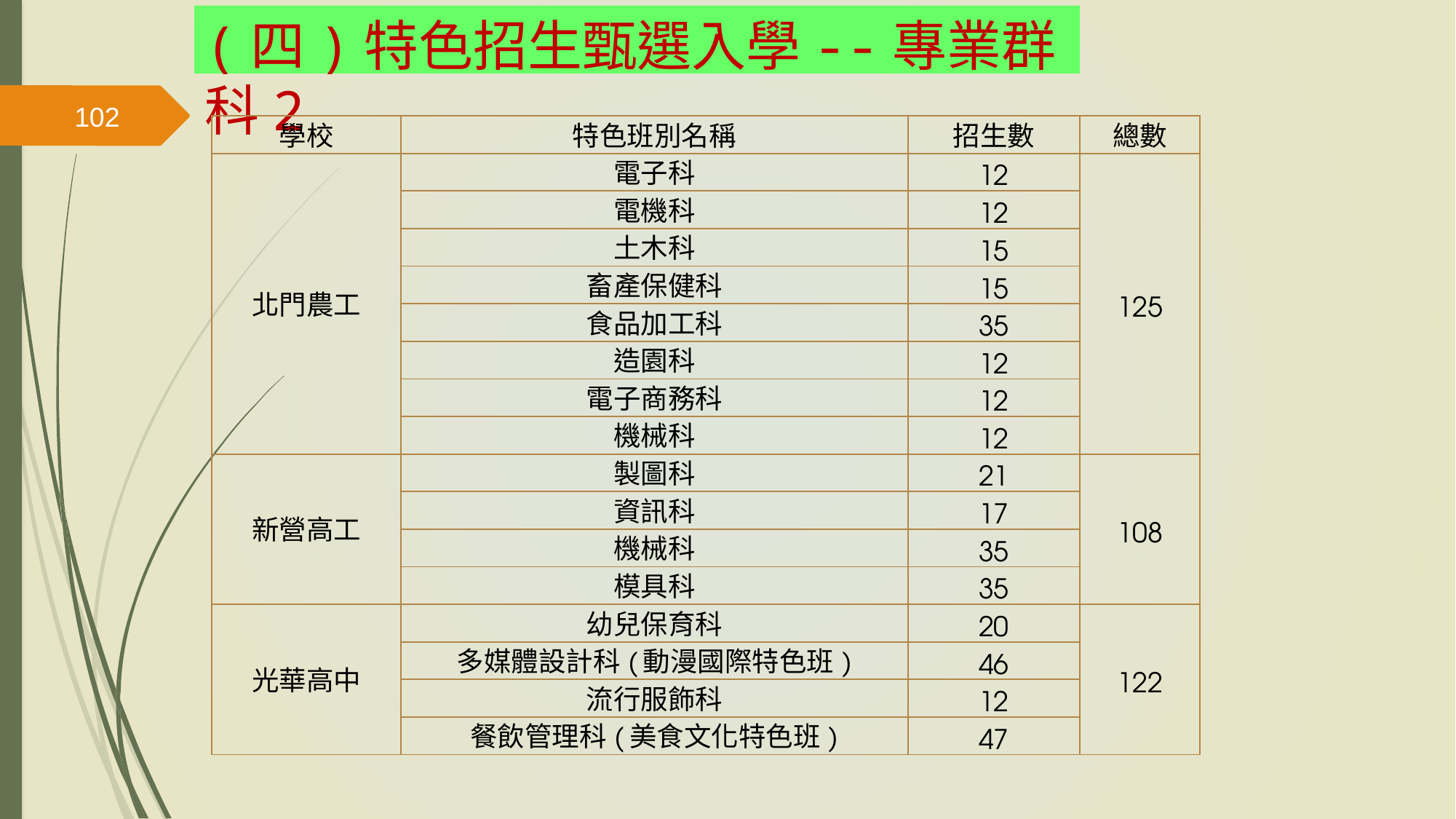

(四)特色招生甄選入學--專業群科2
102
| 學校 | 特色班別名稱 | 招生數 | 總數 |
| --- | --- | --- | --- |
| 北門農工 | 電子科 | 12 | 125 |
|  | 電機科 | 12 |  |
|  | 土木科 | 15 |  |
|  | 畜產保健科 | 15 |  |
|  | 食品加工科 | 35 |  |
|  | 造園科 | 12 |  |
|  | 電子商務科 | 12 |  |
|  | 機械科 | 12 |  |
| 新營高工 | 製圖科 | 21 | 108 |
|  | 資訊科 | 17 |  |
|  | 機械科 | 35 |  |
|  | 模具科 | 35 |  |
| 光華高中 | 幼兒保育科 | 20 | 122 |
|  | 多媒體設計科(動漫國際特色班) | 46 |  |
|  | 流行服飾科 | 12 |  |
|  | 餐飲管理科(美食文化特色班) | 47 |  |